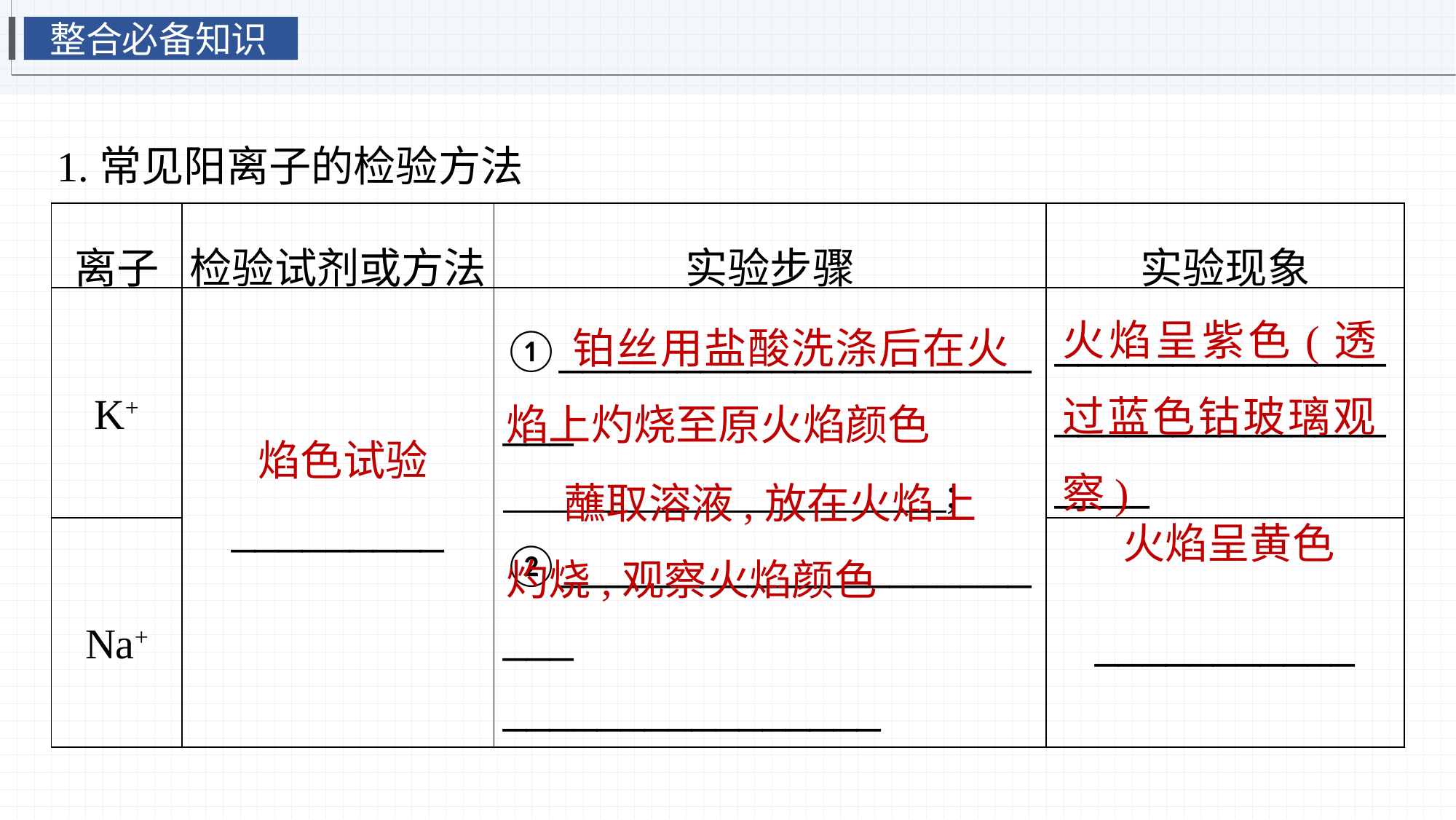

整合必备知识

1.常见阳离子的检验方法
| 离子 | 检验试剂或方法 | 实验步骤 | 实验现象 |
| --- | --- | --- | --- |
| K+ | \_\_\_\_\_\_\_\_\_ | ①\_\_\_\_\_\_\_\_\_\_\_\_\_\_\_\_\_\_\_\_\_\_\_ ; ②\_\_\_\_\_\_\_\_\_\_\_\_\_\_\_\_\_\_\_\_\_\_\_ \_\_\_\_\_\_\_\_\_\_\_\_\_\_\_\_ | \_\_\_\_\_\_\_\_\_\_\_\_\_\_\_\_\_\_\_\_\_\_\_\_\_\_\_\_\_\_\_\_ |
| Na+ |  |  | \_\_\_\_\_\_\_\_\_\_\_ |
火焰呈紫色(透过蓝色钴玻璃观察)
     铂丝用盐酸洗涤后在火焰上灼烧至原火焰颜色
焰色试验
     蘸取溶液,放在火焰上灼烧,观察火焰颜色
火焰呈黄色